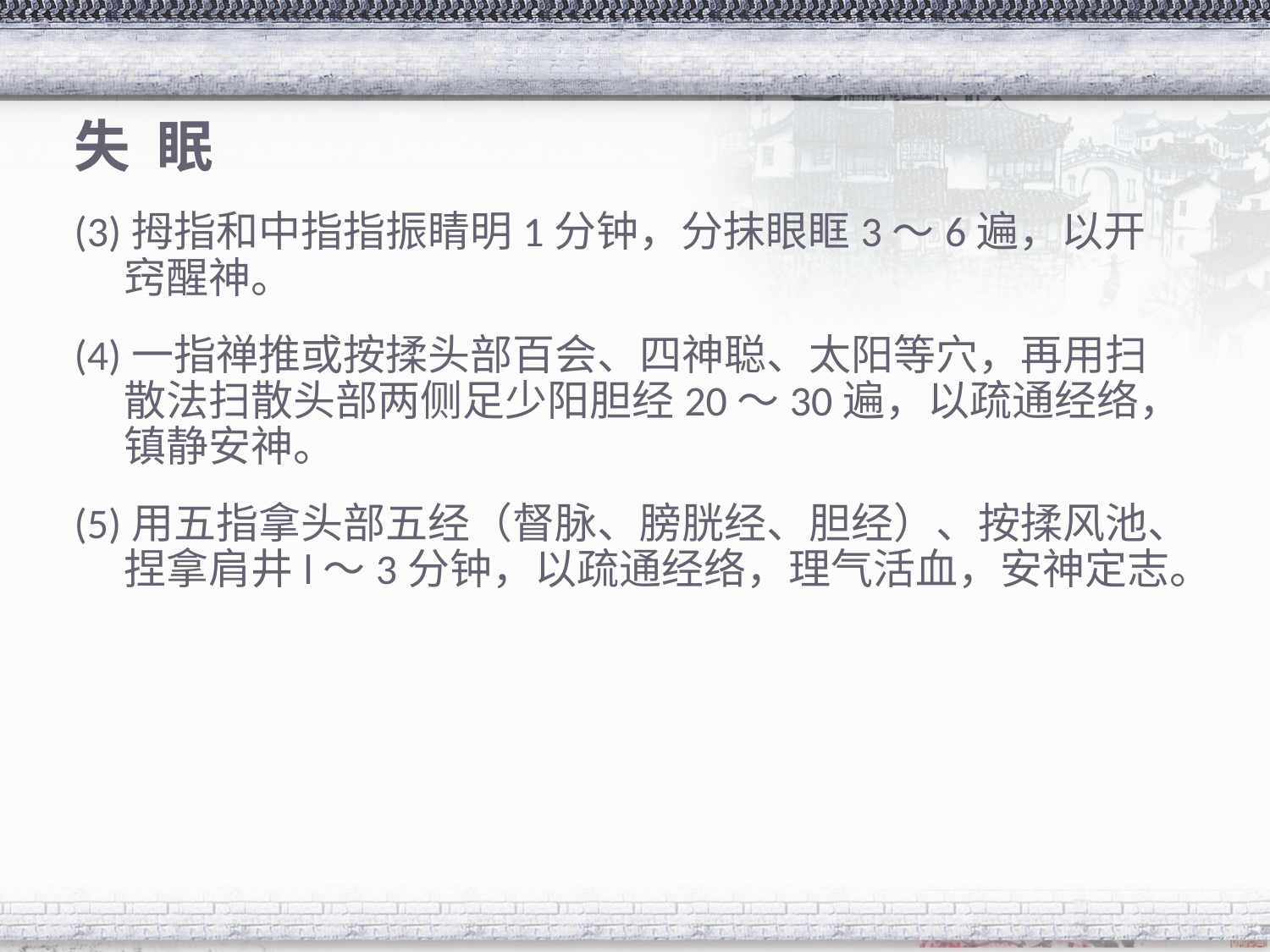

# 失  眠
(3)拇指和中指指振睛明1分钟，分抹眼眶3～6遍，以开窍醒神。
(4)一指禅推或按揉头部百会、四神聪、太阳等穴，再用扫散法扫散头部两侧足少阳胆经20～30遍，以疏通经络，镇静安神。
(5)用五指拿头部五经（督脉、膀胱经、胆经）、按揉风池、捏拿肩井l～3分钟，以疏通经络，理气活血，安神定志。